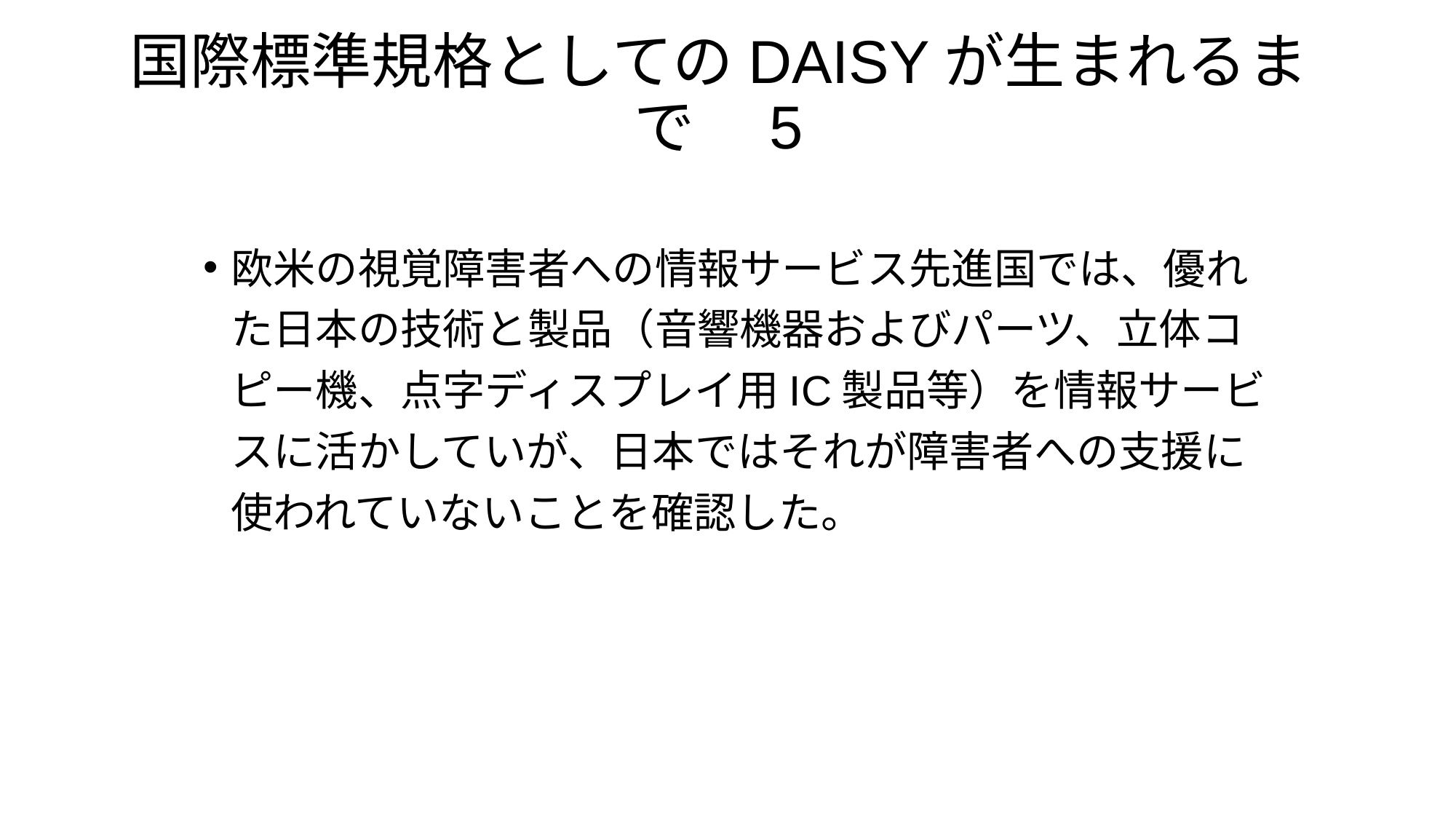

# 国際標準規格としてのDAISYが生まれるまで　5
欧米の視覚障害者への情報サービス先進国では、優れた日本の技術と製品（音響機器およびパーツ、立体コピー機、点字ディスプレイ用IC製品等）を情報サービスに活かしていが、日本ではそれが障害者への支援に使われていないことを確認した。